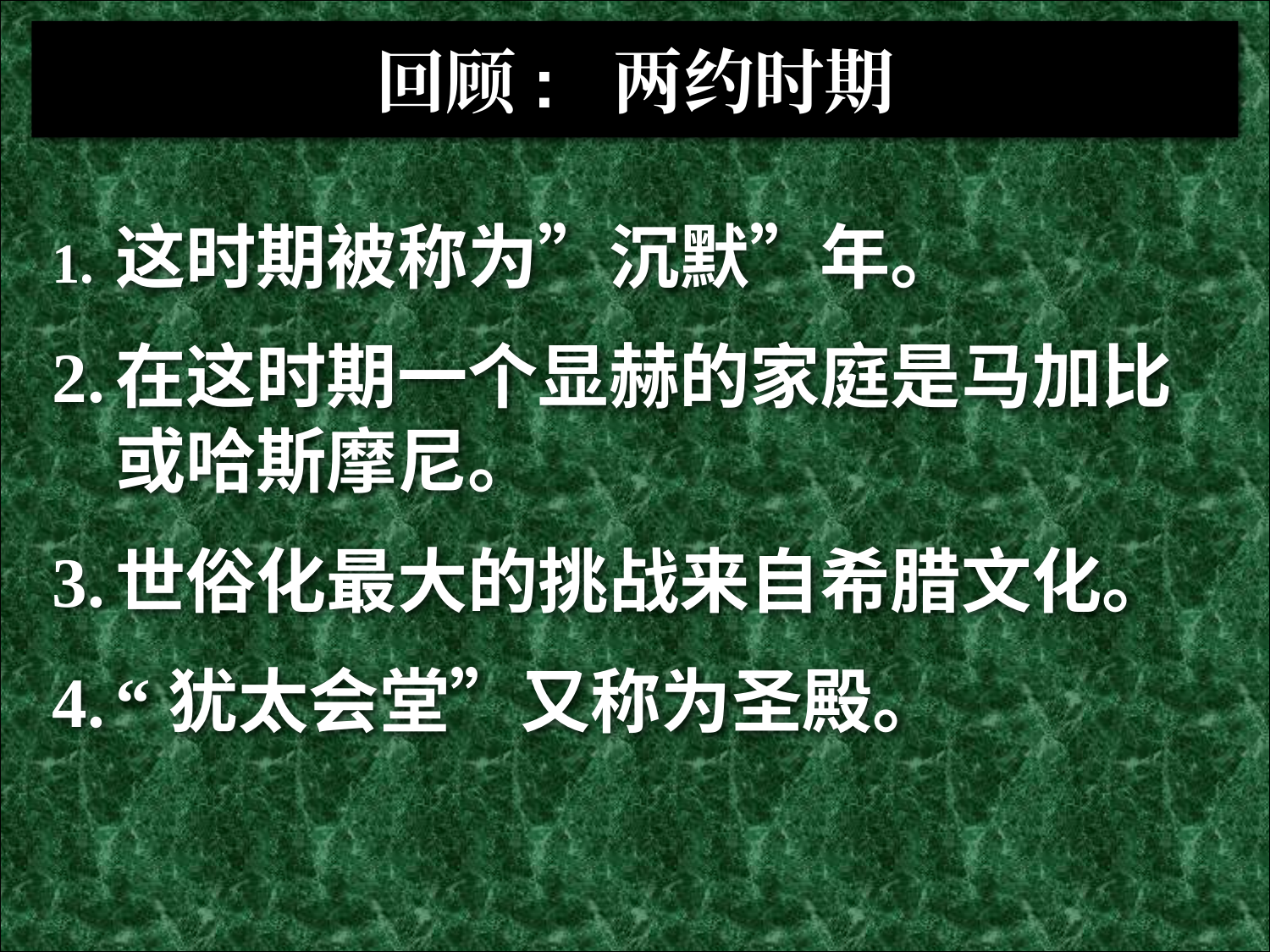

回顾:  两约时期
1.	这时期被称为”沉默”年。
2.	在这时期一个显赫的家庭是马加比或哈斯摩尼。
3.	世俗化最大的挑战来自希腊文化。
4.	“犹太会堂”又称为圣殿。